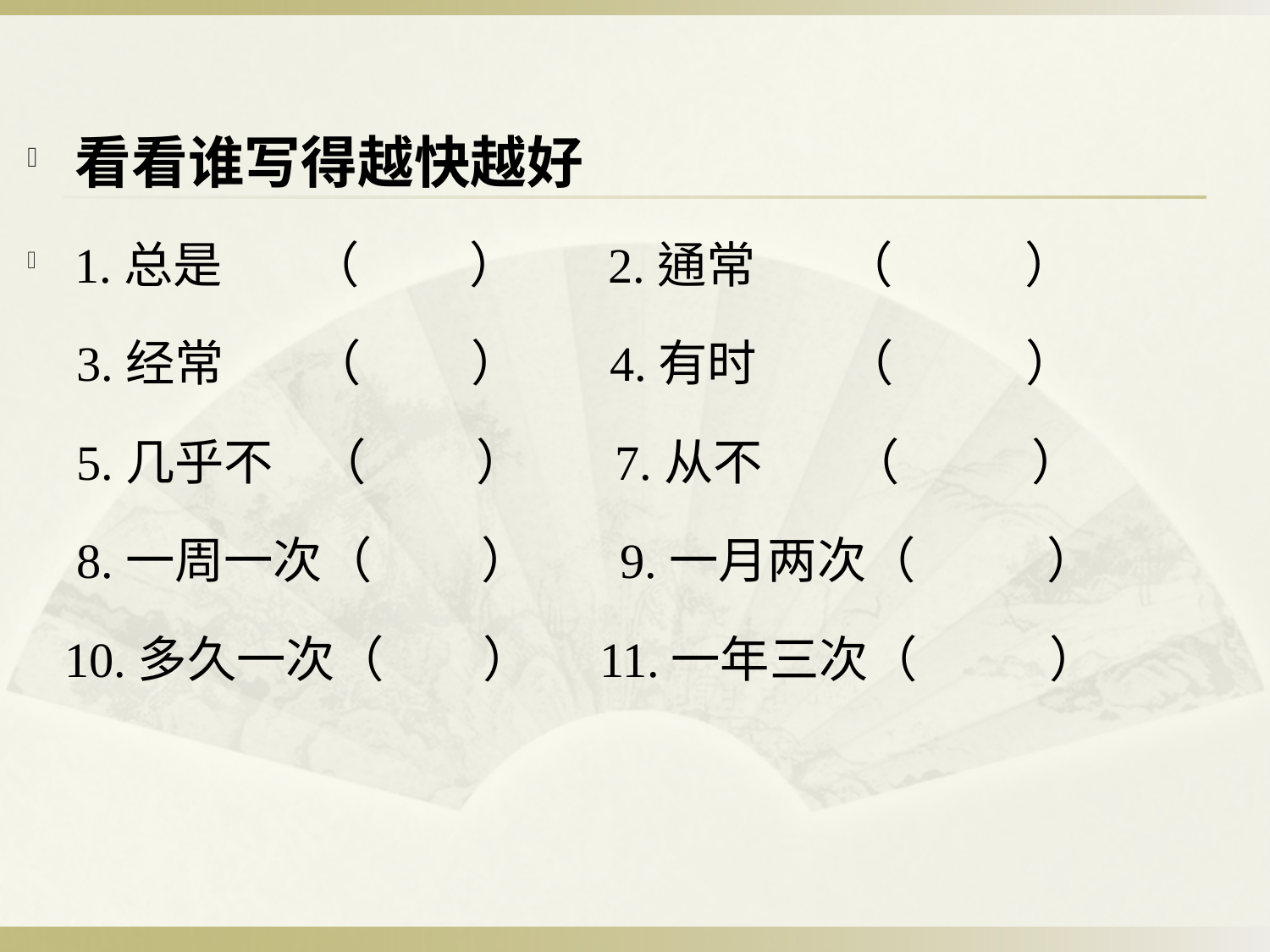

#
看看谁写得越快越好
1.总是        （          ）       2.通常        （            ）
    3.经常        （          ）       4.有时        （            ）
    5.几乎不    （          ）       7.从不        （            ）
    8.一周一次（          ）       9.一月两次（            ）
   10.多久一次（         ）     11.一年三次（            ）